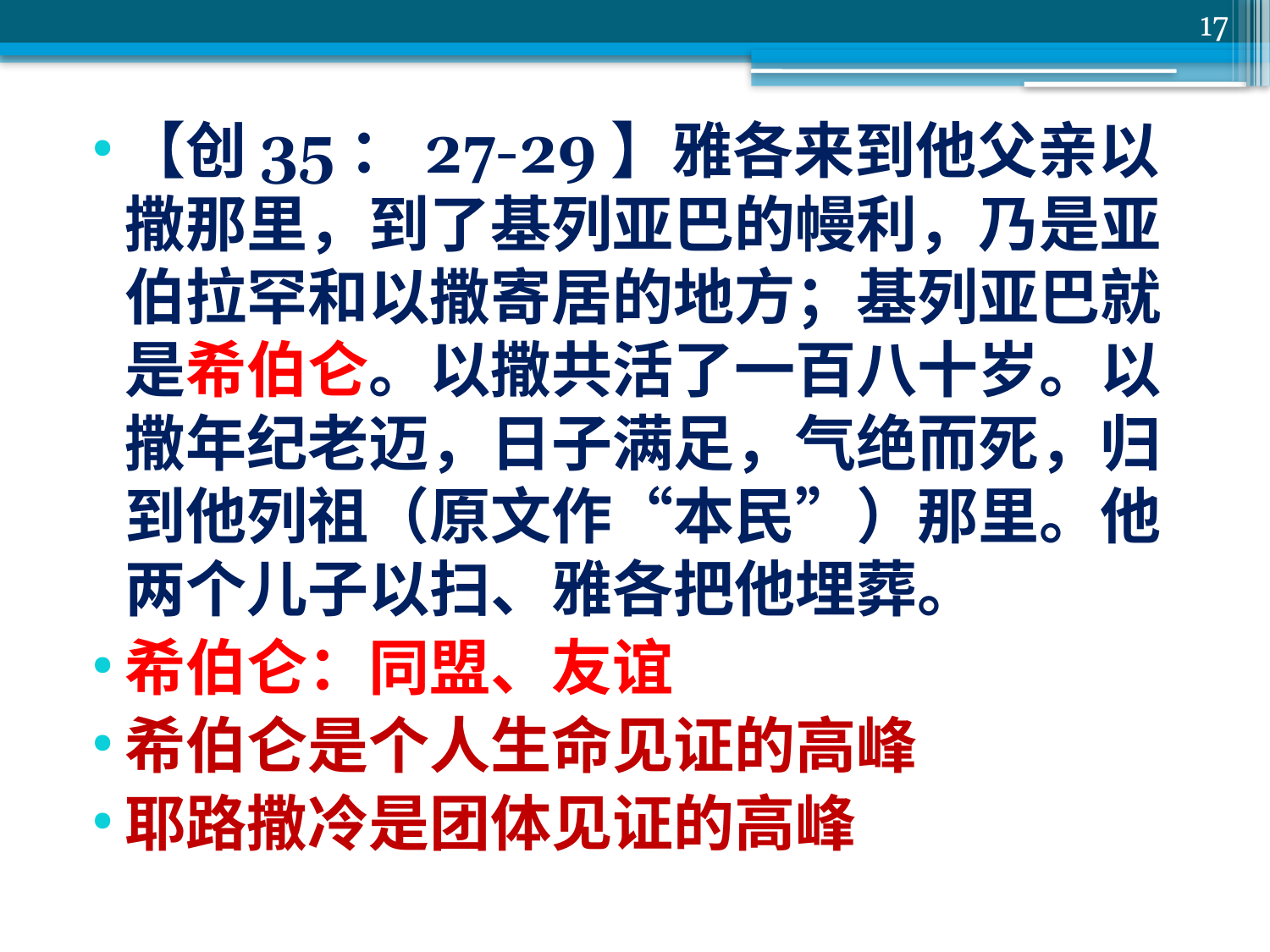

17
【创35：27-29】雅各来到他父亲以撒那里，到了基列亚巴的幔利，乃是亚伯拉罕和以撒寄居的地方；基列亚巴就是希伯仑。以撒共活了一百八十岁。以撒年纪老迈，日子满足，气绝而死，归到他列祖（原文作“本民”）那里。他两个儿子以扫、雅各把他埋葬。
希伯仑：同盟、友谊
希伯仑是个人生命见证的高峰
耶路撒冷是团体见证的高峰